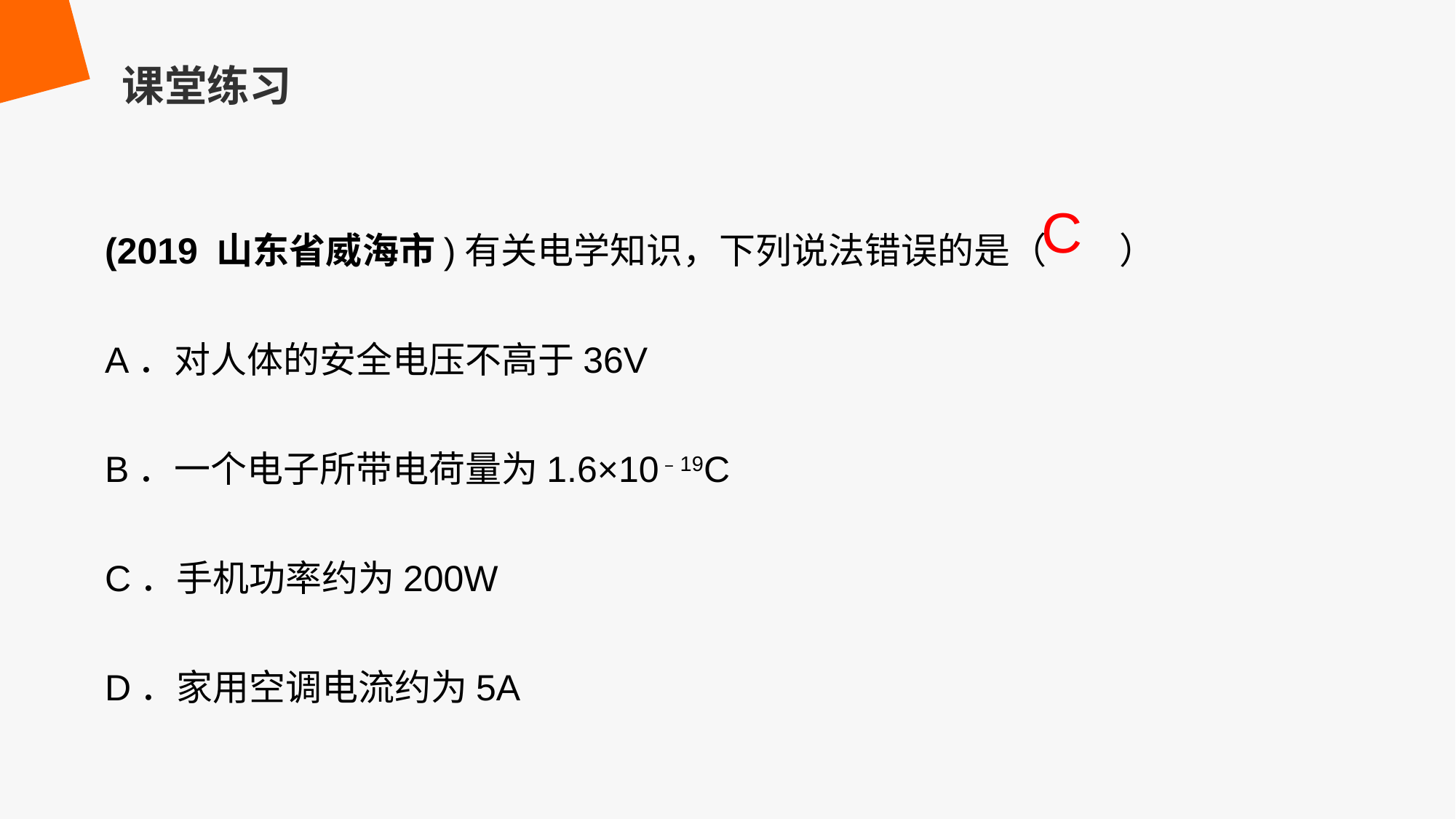

课堂练习
(2019 山东省威海市)有关电学知识，下列说法错误的是（　　）
A．对人体的安全电压不高于36V
B．一个电子所带电荷量为1.6×10﹣19C
C．手机功率约为200W
D．家用空调电流约为5A
C